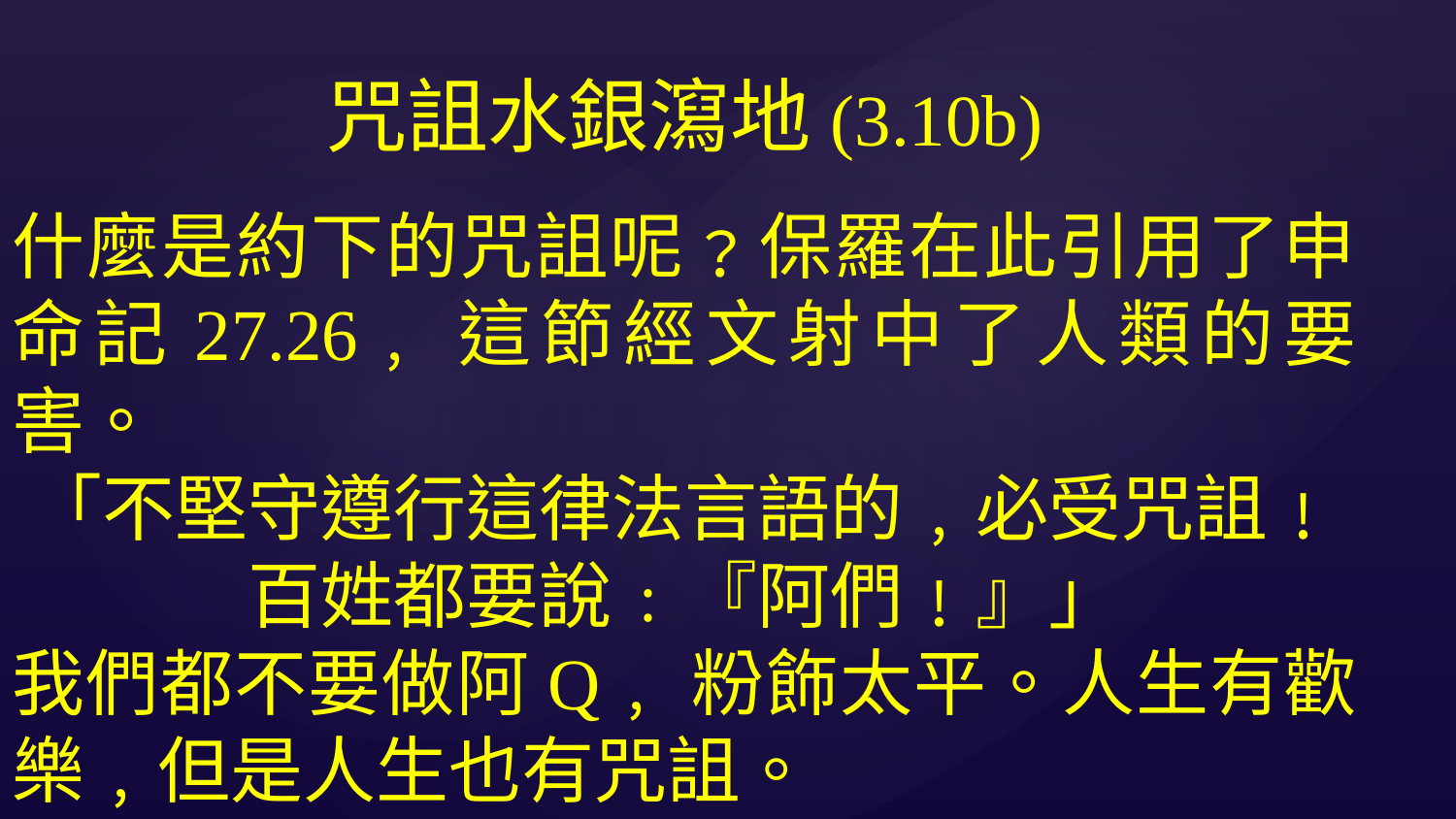

咒詛水銀瀉地(3.10b)

什麼是約下的咒詛呢﹖保羅在此引用了申命記27.26﹐這節經文射中了人類的要害。
「不堅守遵行這律法言語的﹐必受咒詛﹗百姓都要說﹕『阿們﹗』」
我們都不要做阿Q﹐粉飾太平。人生有歡樂﹐但是人生也有咒詛。